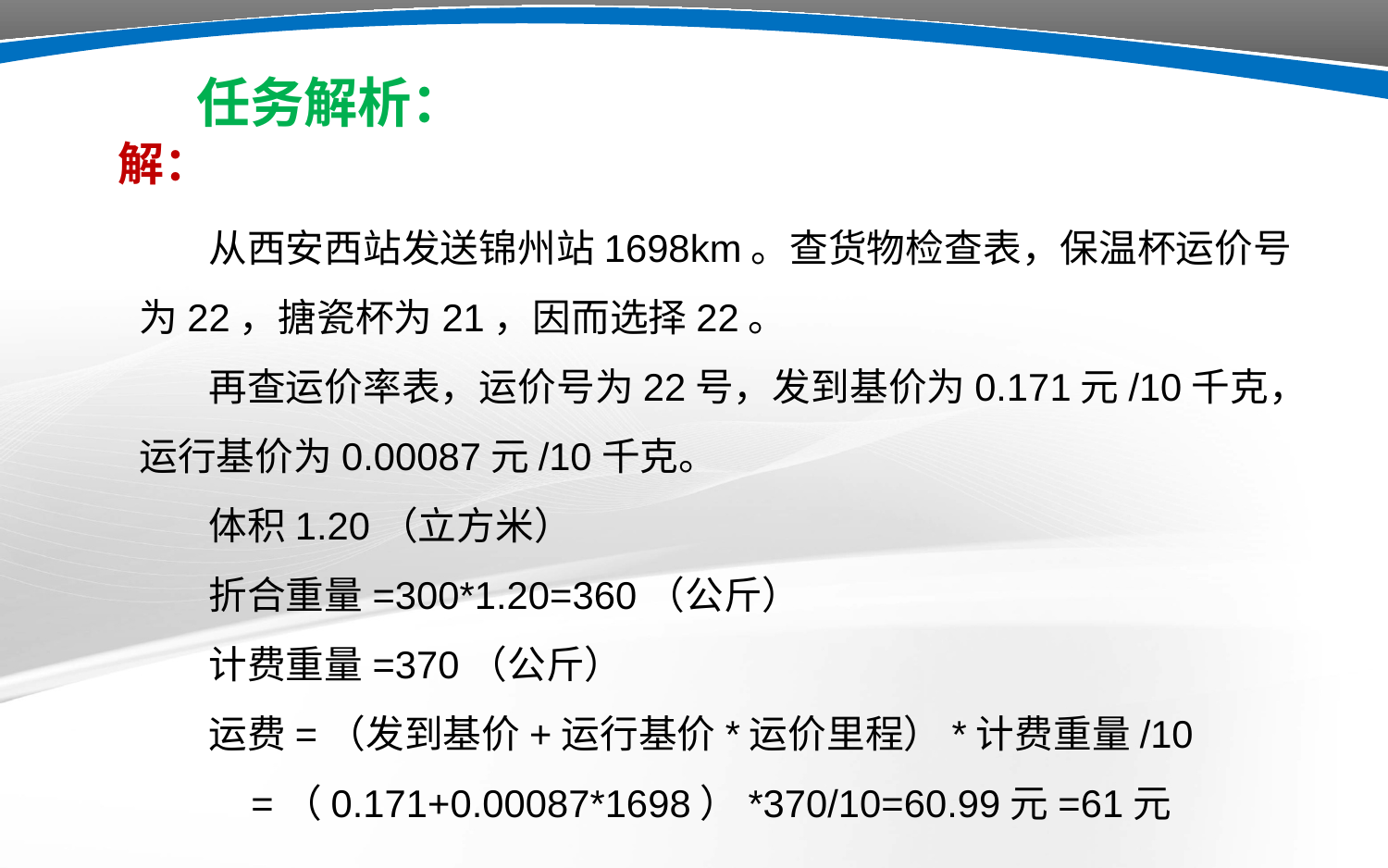

任务解析：
解：
从西安西站发送锦州站1698km。查货物检查表，保温杯运价号为22，搪瓷杯为21，因而选择22。
再查运价率表，运价号为22号，发到基价为0.171元/10千克，运行基价为0.00087元/10千克。
体积1.20（立方米）
折合重量=300*1.20=360（公斤）
计费重量=370（公斤）
运费=（发到基价+运行基价*运价里程）*计费重量/10
    =（0.171+0.00087*1698）*370/10=60.99元=61元